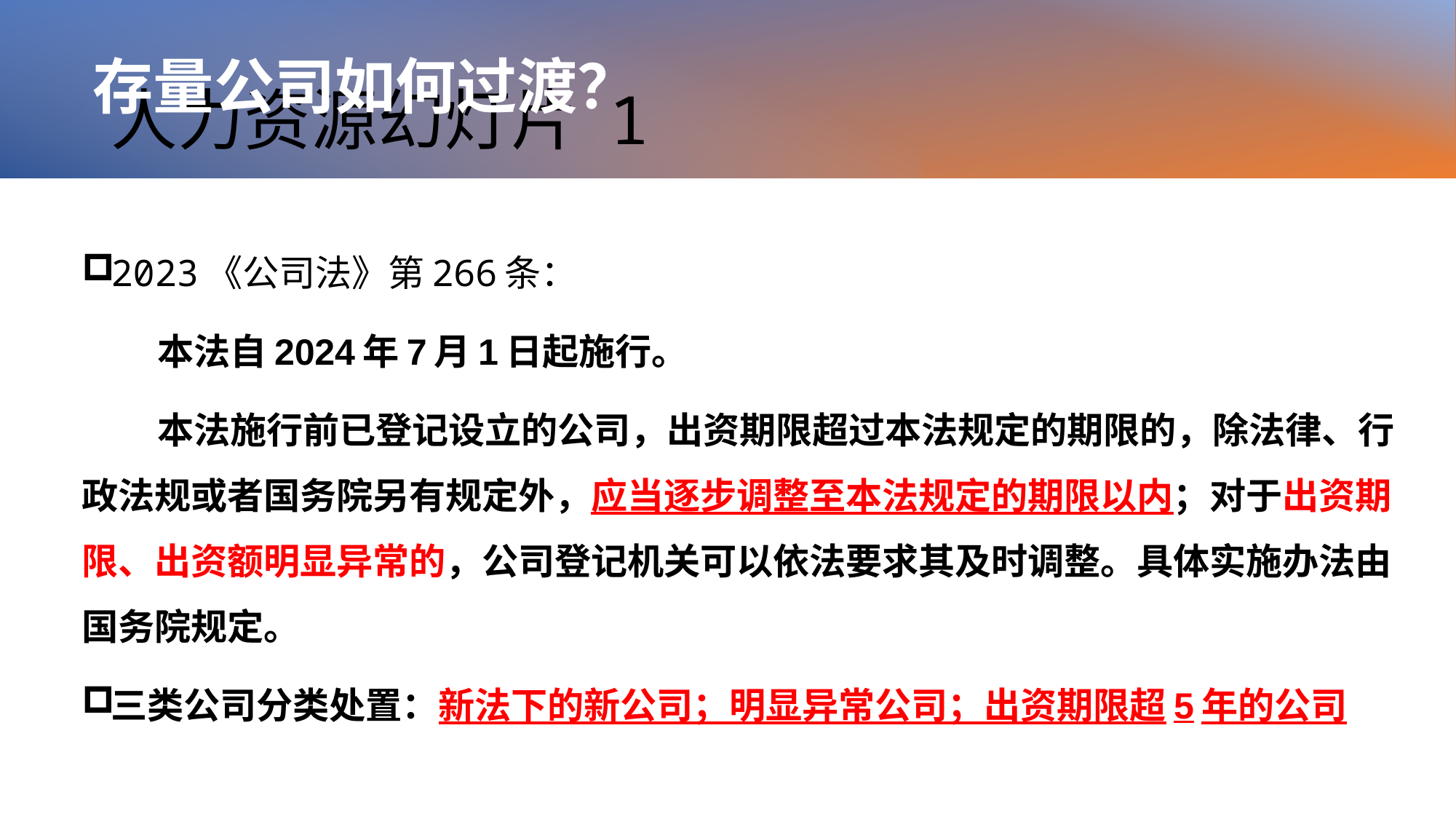

存量公司如何过渡？
# 人力资源幻灯片 1
2023《公司法》第266条：
本法自2024年7月1日起施行。
本法施行前已登记设立的公司，出资期限超过本法规定的期限的，除法律、行政法规或者国务院另有规定外，应当逐步调整至本法规定的期限以内；对于出资期限、出资额明显异常的，公司登记机关可以依法要求其及时调整。具体实施办法由国务院规定。
三类公司分类处置：新法下的新公司；明显异常公司；出资期限超5年的公司